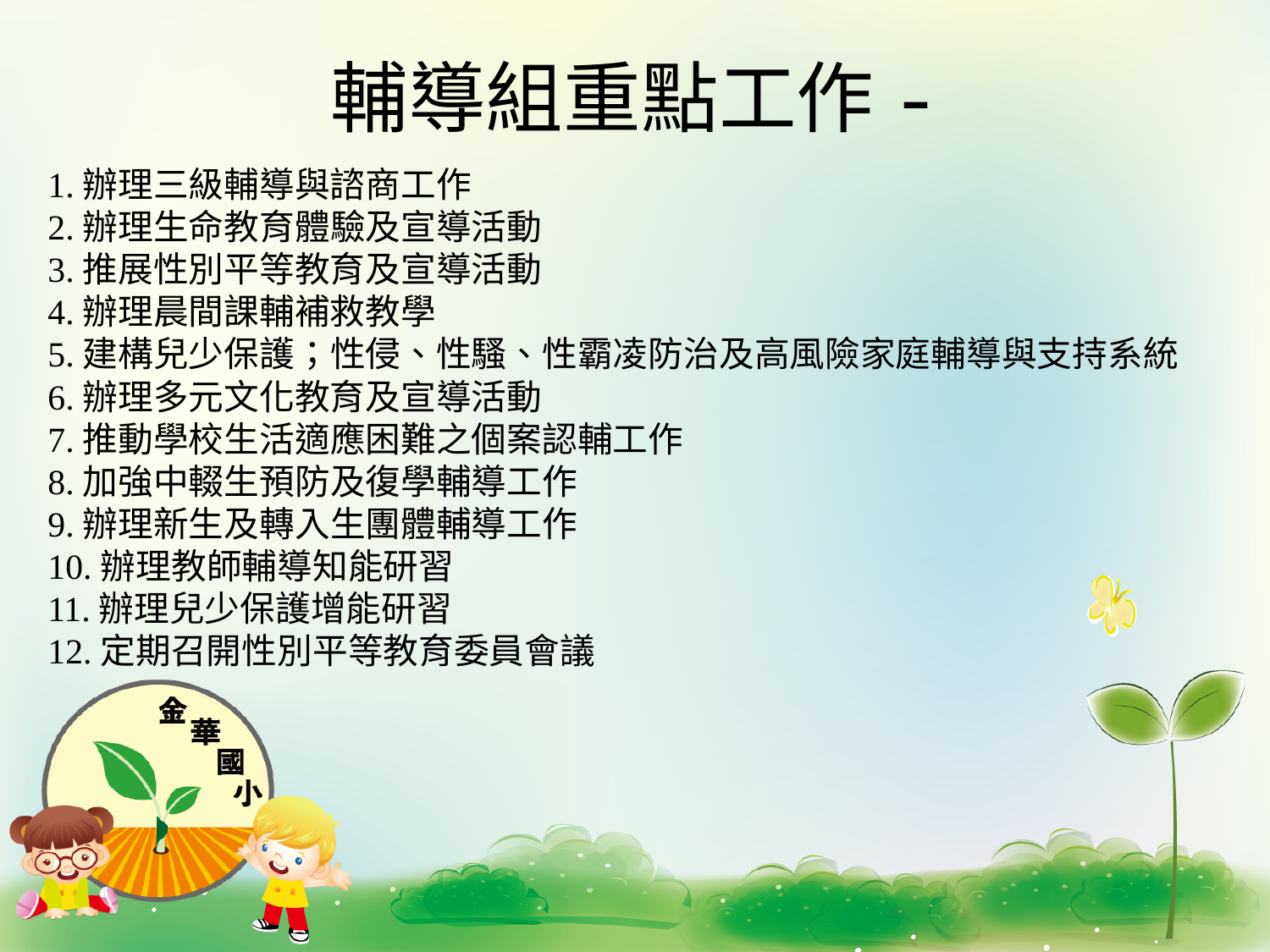

# 輔導組重點工作-
1.辦理三級輔導與諮商工作
2.辦理生命教育體驗及宣導活動
3.推展性別平等教育及宣導活動
4.辦理晨間課輔補救教學
5.建構兒少保護；性侵、性騷、性霸凌防治及高風險家庭輔導與支持系統
6.辦理多元文化教育及宣導活動
7.推動學校生活適應困難之個案認輔工作
8.加強中輟生預防及復學輔導工作
9.辦理新生及轉入生團體輔導工作
10.辦理教師輔導知能研習
11.辦理兒少保護增能研習
12.定期召開性別平等教育委員會議